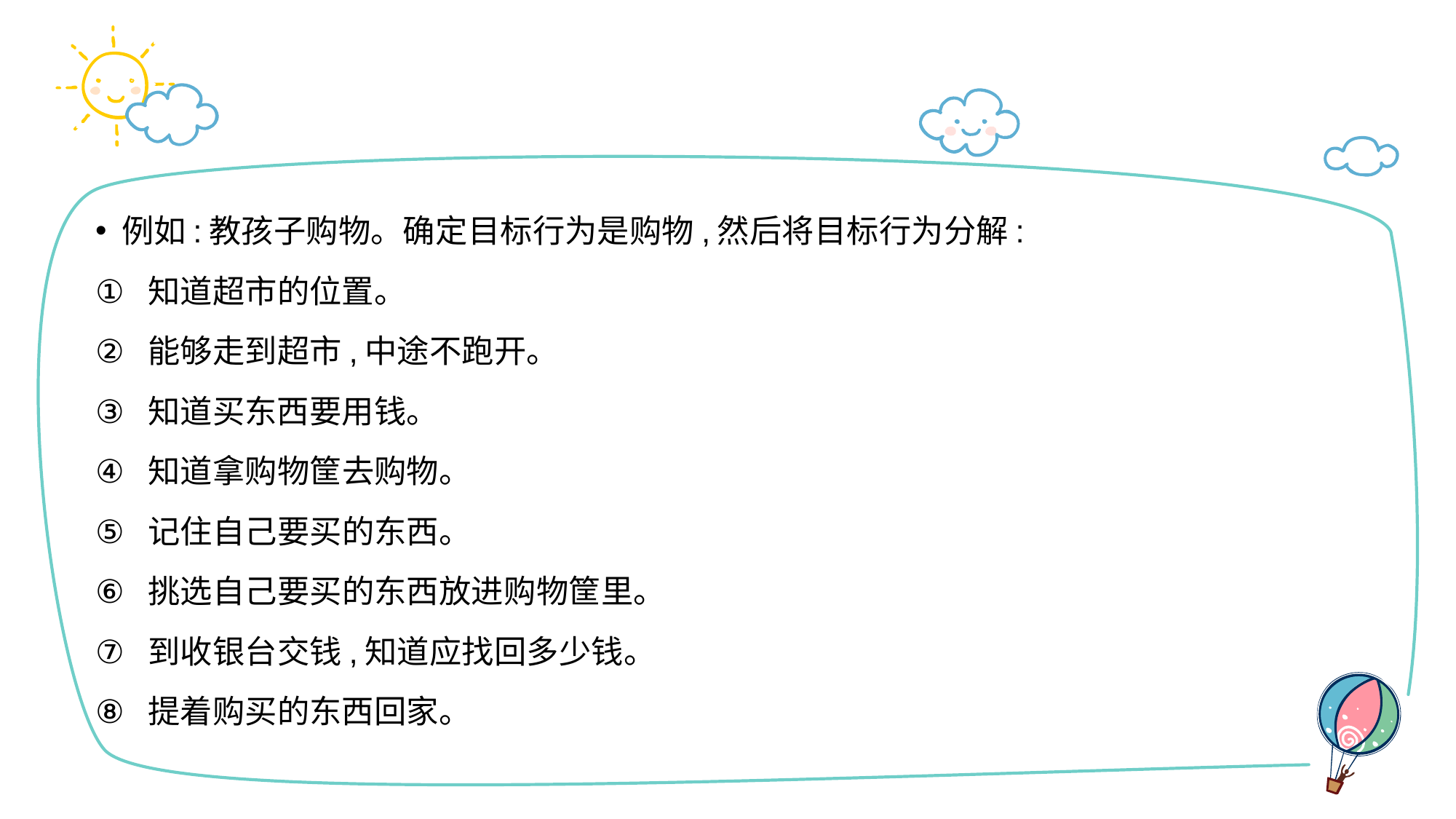

#
例如:教孩子购物。确定目标行为是购物,然后将目标行为分解:
知道超市的位置。
能够走到超市,中途不跑开。
知道买东西要用钱。
知道拿购物筐去购物。
记住自己要买的东西。
挑选自己要买的东西放进购物筐里。
到收银台交钱,知道应找回多少钱。
提着购买的东西回家。